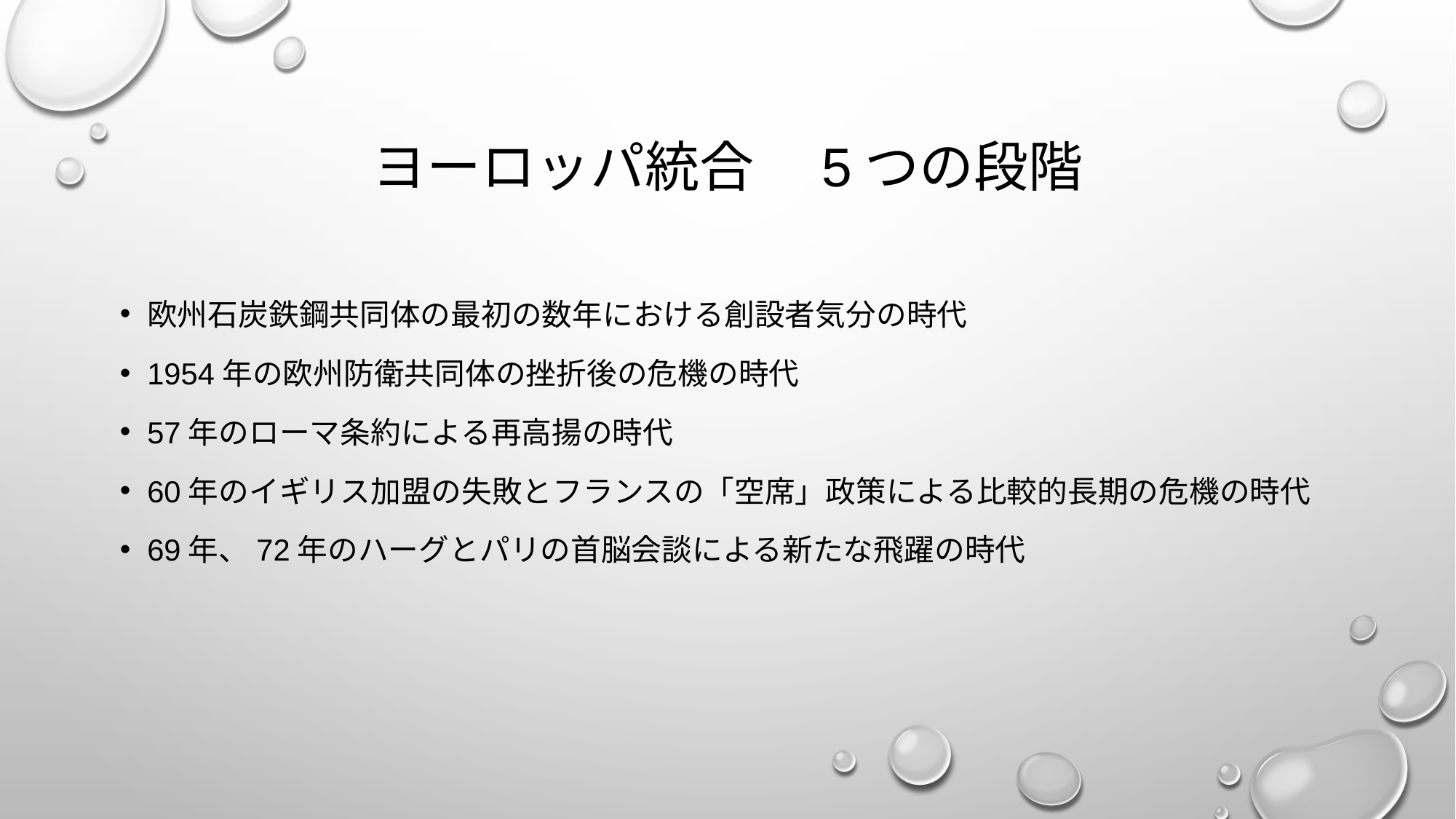

# ヨーロッパ統合　5つの段階
欧州石炭鉄鋼共同体の最初の数年における創設者気分の時代
1954年の欧州防衛共同体の挫折後の危機の時代
57年のローマ条約による再高揚の時代
60年のイギリス加盟の失敗とフランスの「空席」政策による比較的長期の危機の時代
69年、72年のハーグとパリの首脳会談による新たな飛躍の時代